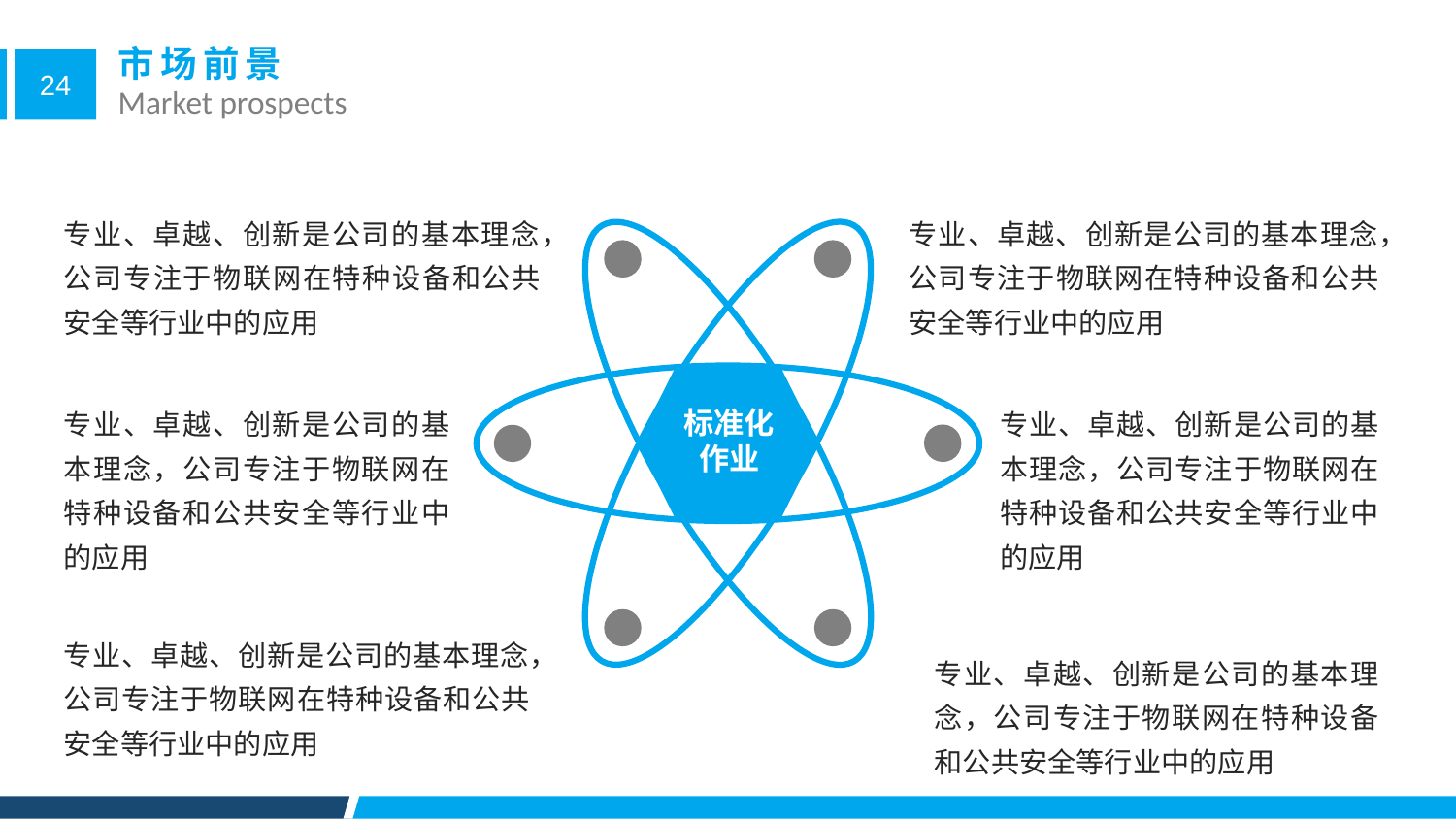

市场前景
Market prospects

专业、卓越、创新是公司的基本理念，公司专注于物联网在特种设备和公共安全等行业中的应用
专业、卓越、创新是公司的基本理念，公司专注于物联网在特种设备和公共安全等行业中的应用

标准化
作业
专业、卓越、创新是公司的基本理念，公司专注于物联网在特种设备和公共安全等行业中的应用
专业、卓越、创新是公司的基本理念，公司专注于物联网在特种设备和公共安全等行业中的应用
专业、卓越、创新是公司的基本理念，公司专注于物联网在特种设备和公共安全等行业中的应用
专业、卓越、创新是公司的基本理念，公司专注于物联网在特种设备和公共安全等行业中的应用